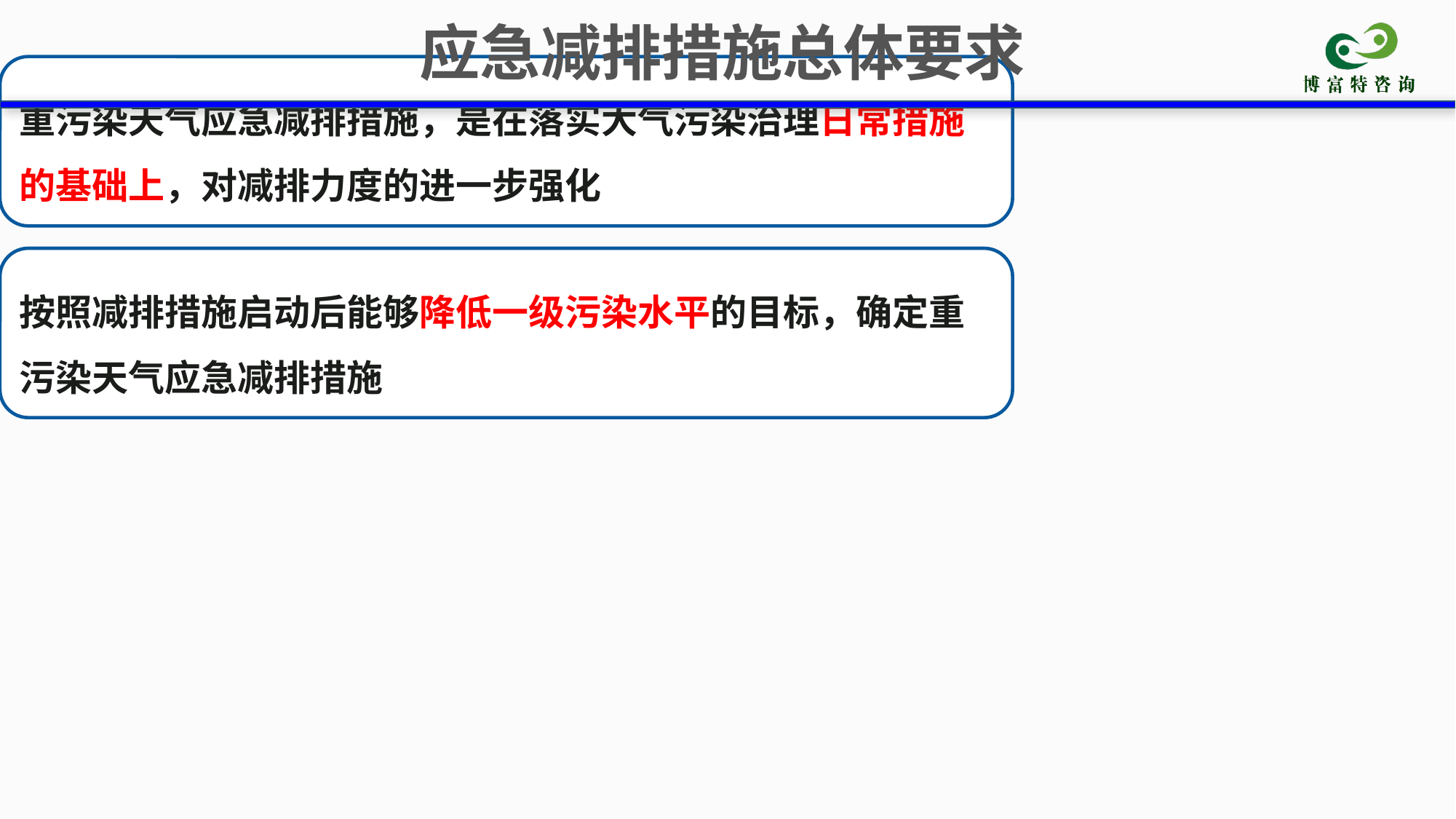

应急减排措施总体要求

重污染天气应急减排措施，是在落实大气污染治理日常措施的基础上，对减排力度的进一步强化
按照减排措施启动后能够降低一级污染水平的目标，确定重污染天气应急减排措施